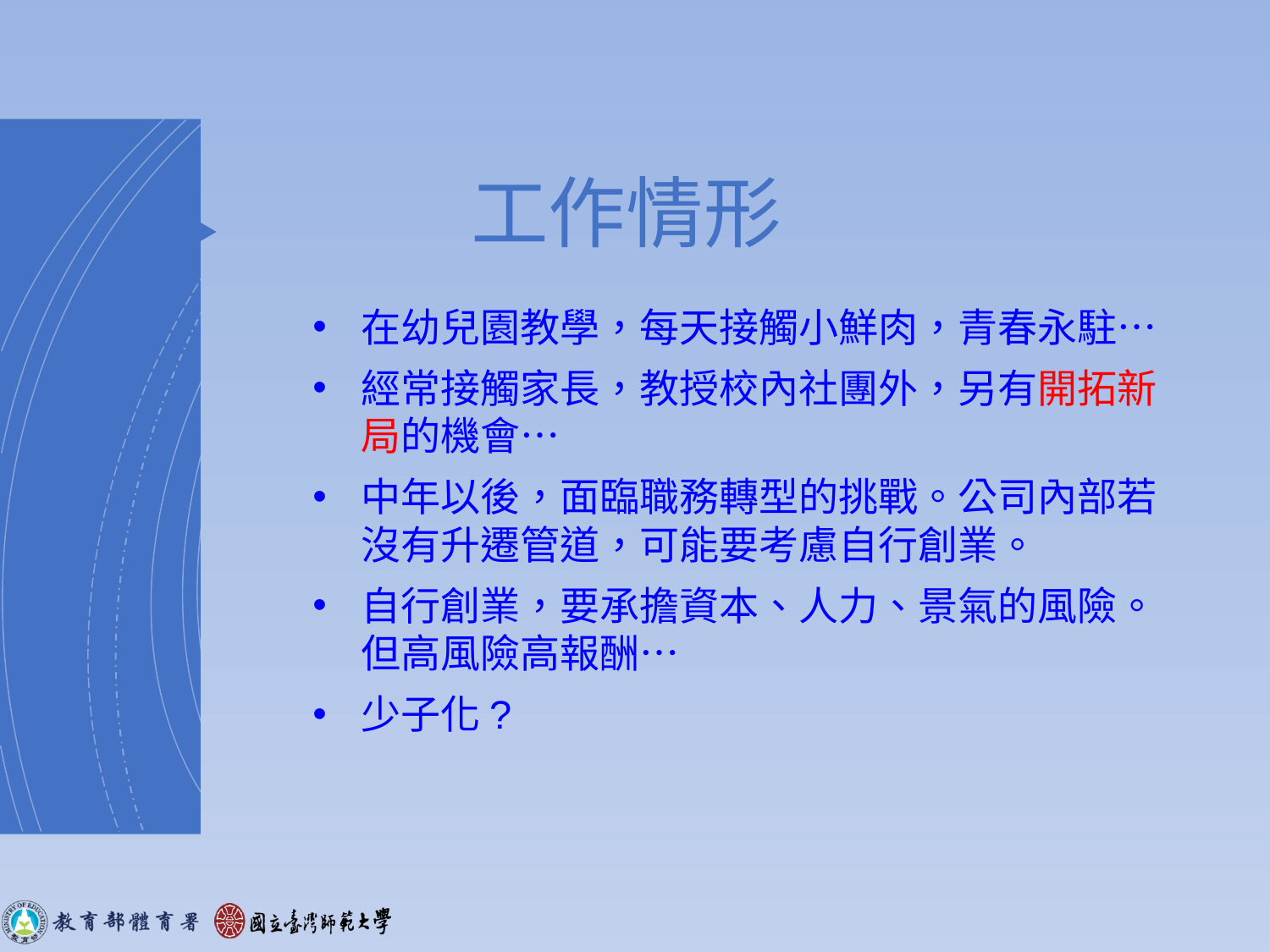

# 工作情形

在幼兒園教學，每天接觸小鮮肉，青春永駐…
經常接觸家長，教授校內社團外，另有開拓新局的機會…
中年以後，面臨職務轉型的挑戰。公司內部若沒有升遷管道，可能要考慮自行創業。
自行創業，要承擔資本、人力、景氣的風險。但高風險高報酬…
少子化?